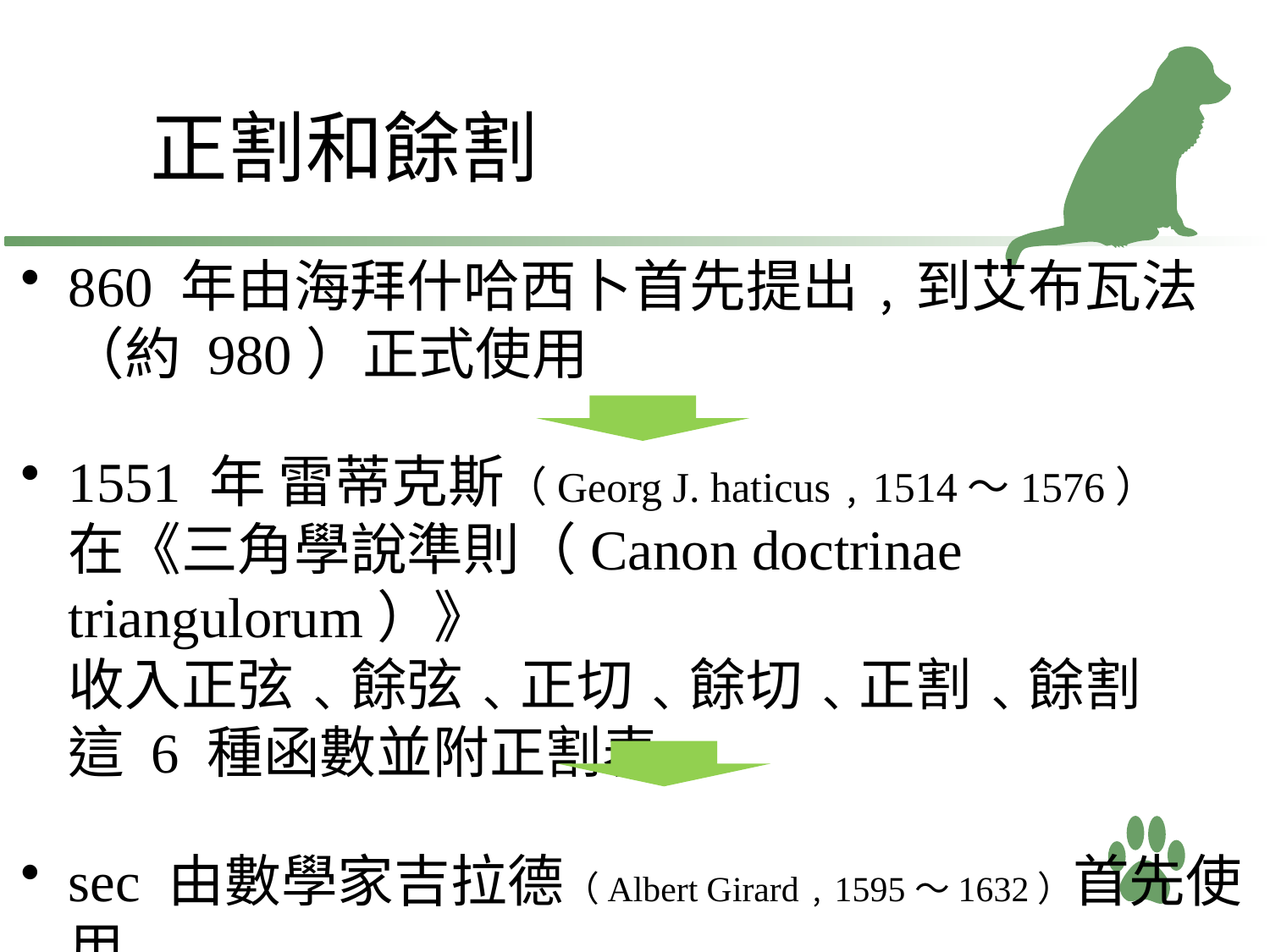

# 正割和餘割
860 年由海拜什哈西卜首先提出﹐到艾布瓦法 （約 980）正式使用

1551 年 雷蒂克斯（Georg J. haticus﹐1514～1576）
在《三角學說準則（Canon doctrinae triangulorum）》
收入正弦﹑餘弦﹑正切﹑餘切﹑正割﹑餘割
這 6 種函數並附正割表

sec 由數學家吉拉德（Albert Girard﹐1595～1632）首先使用